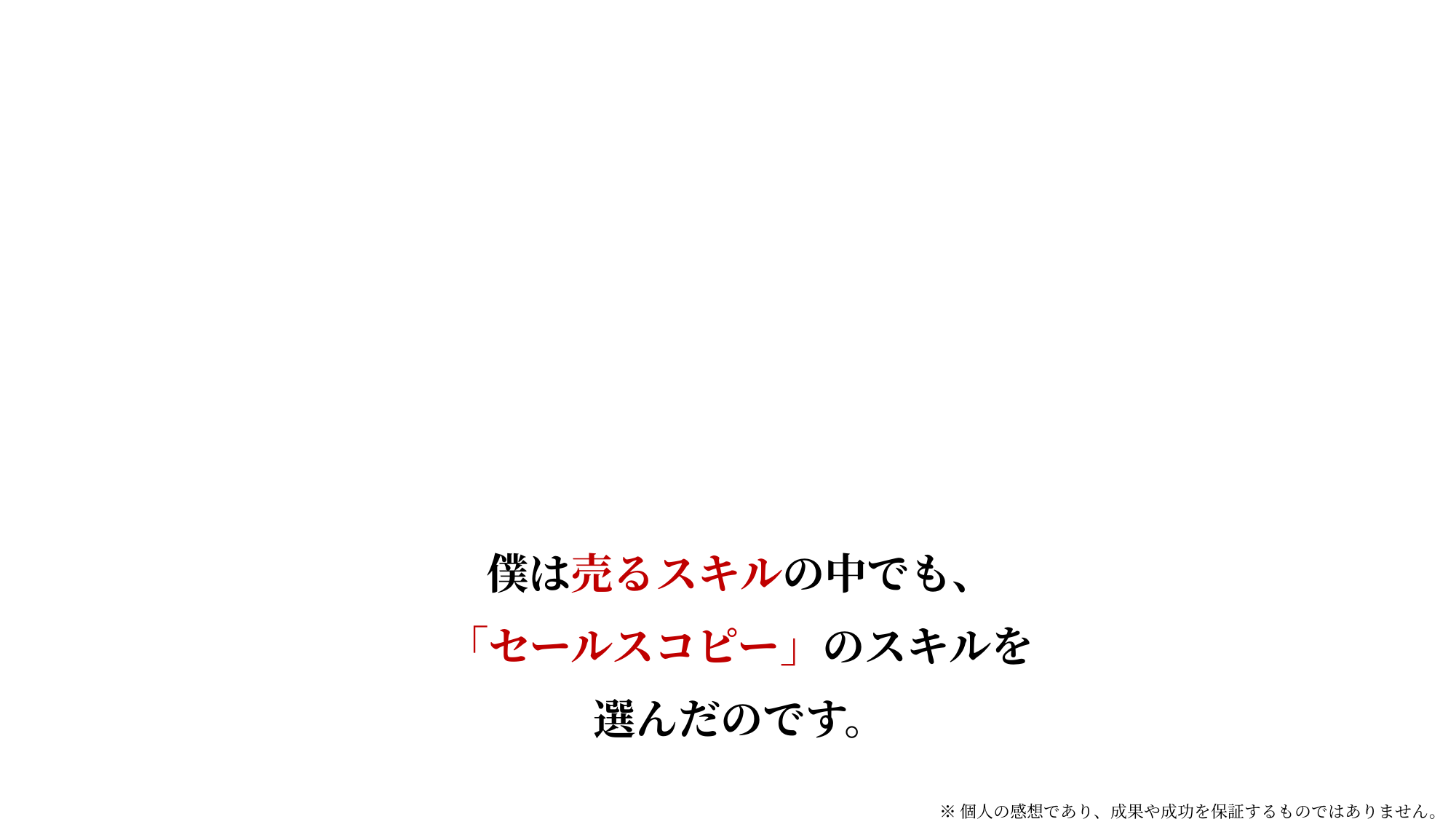

僕は売るスキルの中でも、
「セールスコピー」のスキルを
選んだのです。
※個人の感想であり、成果や成功を保証するものではありません。